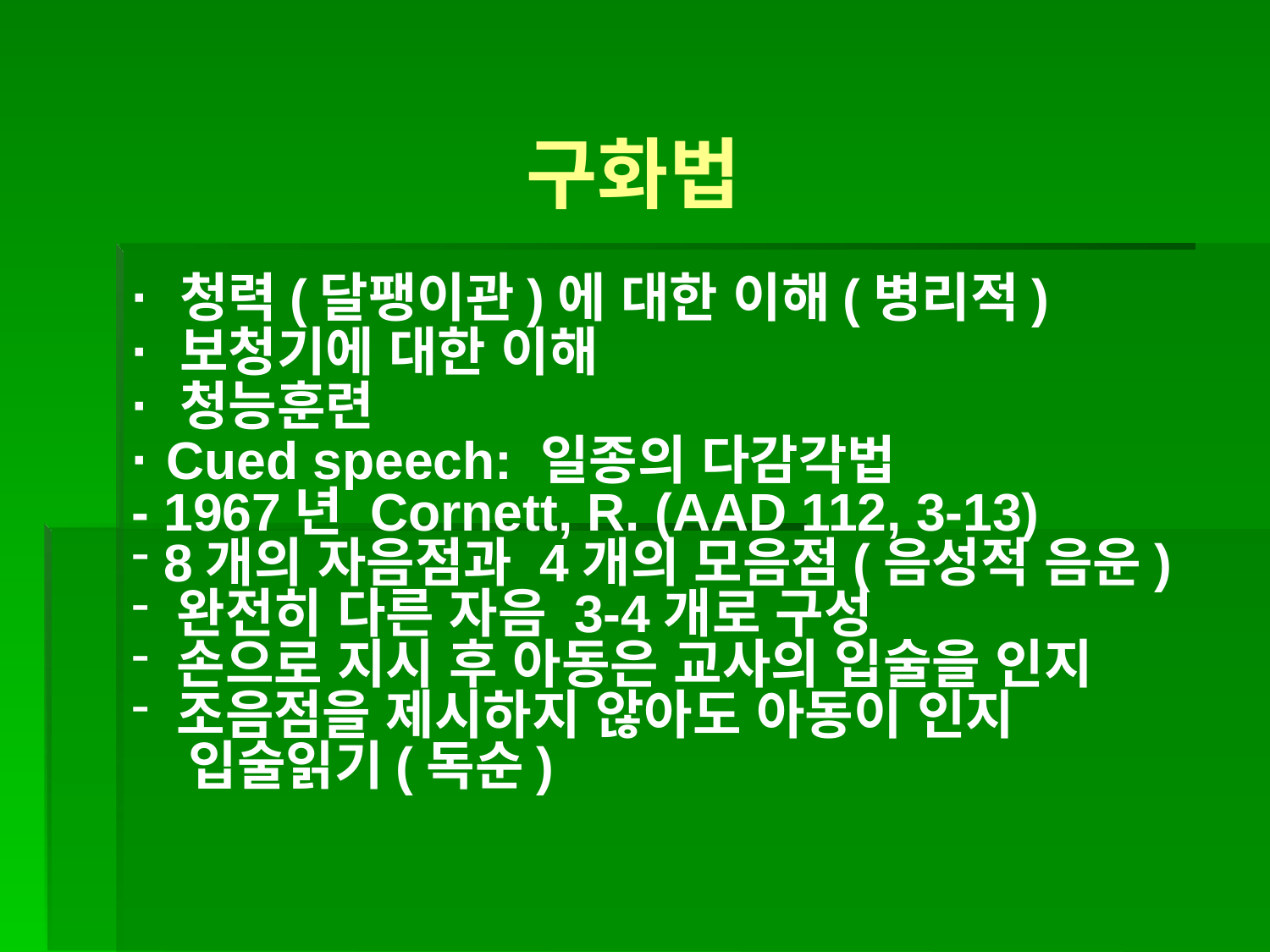

구화법
· 청력(달팽이관)에 대한 이해(병리적)
· 보청기에 대한 이해
· 청능훈련
· Cued speech: 일종의 다감각법
- 1967년 Cornett, R. (AAD 112, 3-13)
 8개의 자음점과 4개의 모음점(음성적 음운)
 완전히 다른 자음 3-4개로 구성
 손으로 지시 후 아동은 교사의 입술을 인지
 조음점을 제시하지 않아도 아동이 인지
   입술읽기(독순)